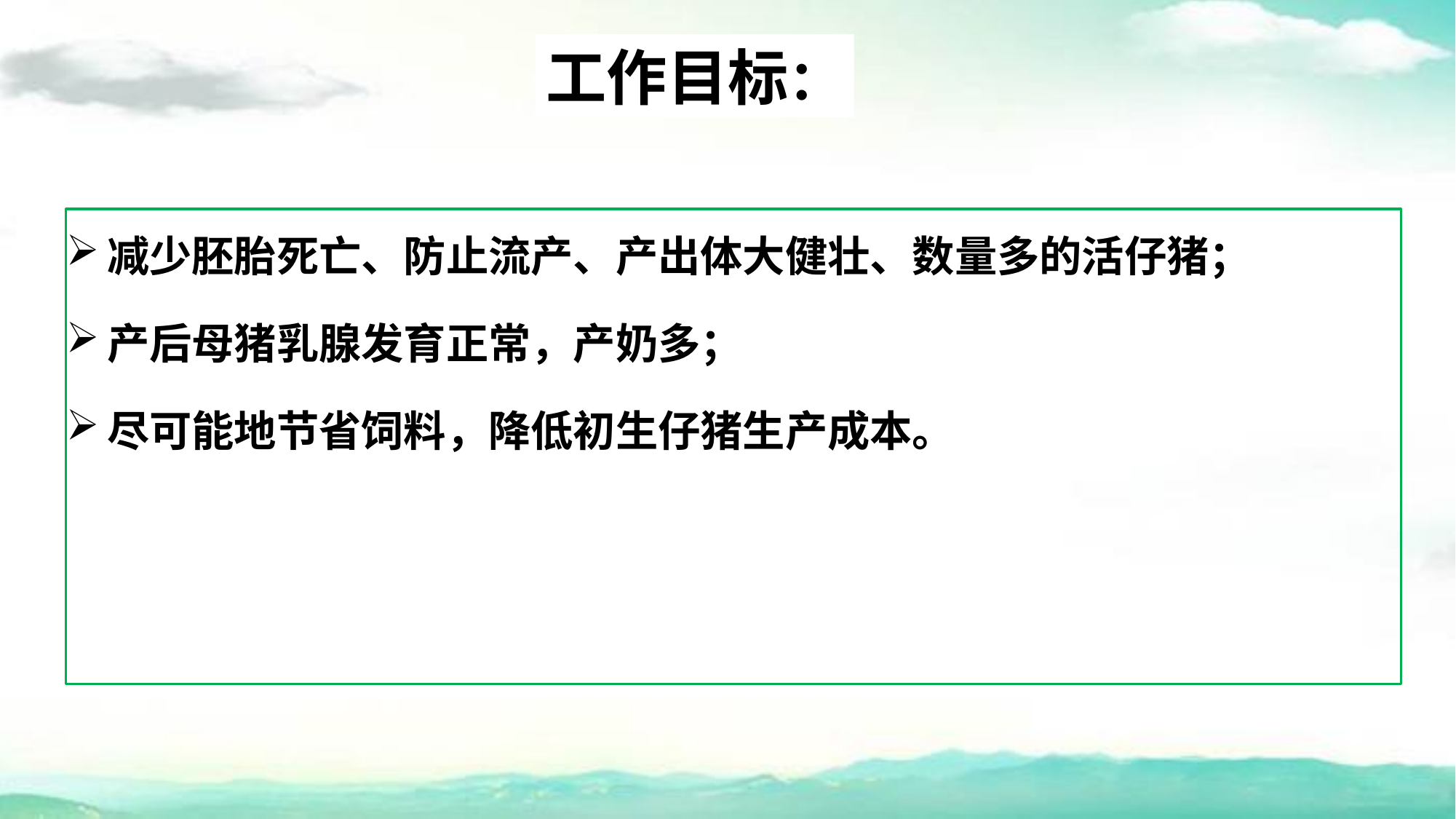

工作目标：
减少胚胎死亡、防止流产、产出体大健壮、数量多的活仔猪；
产后母猪乳腺发育正常，产奶多；
尽可能地节省饲料，降低初生仔猪生产成本。